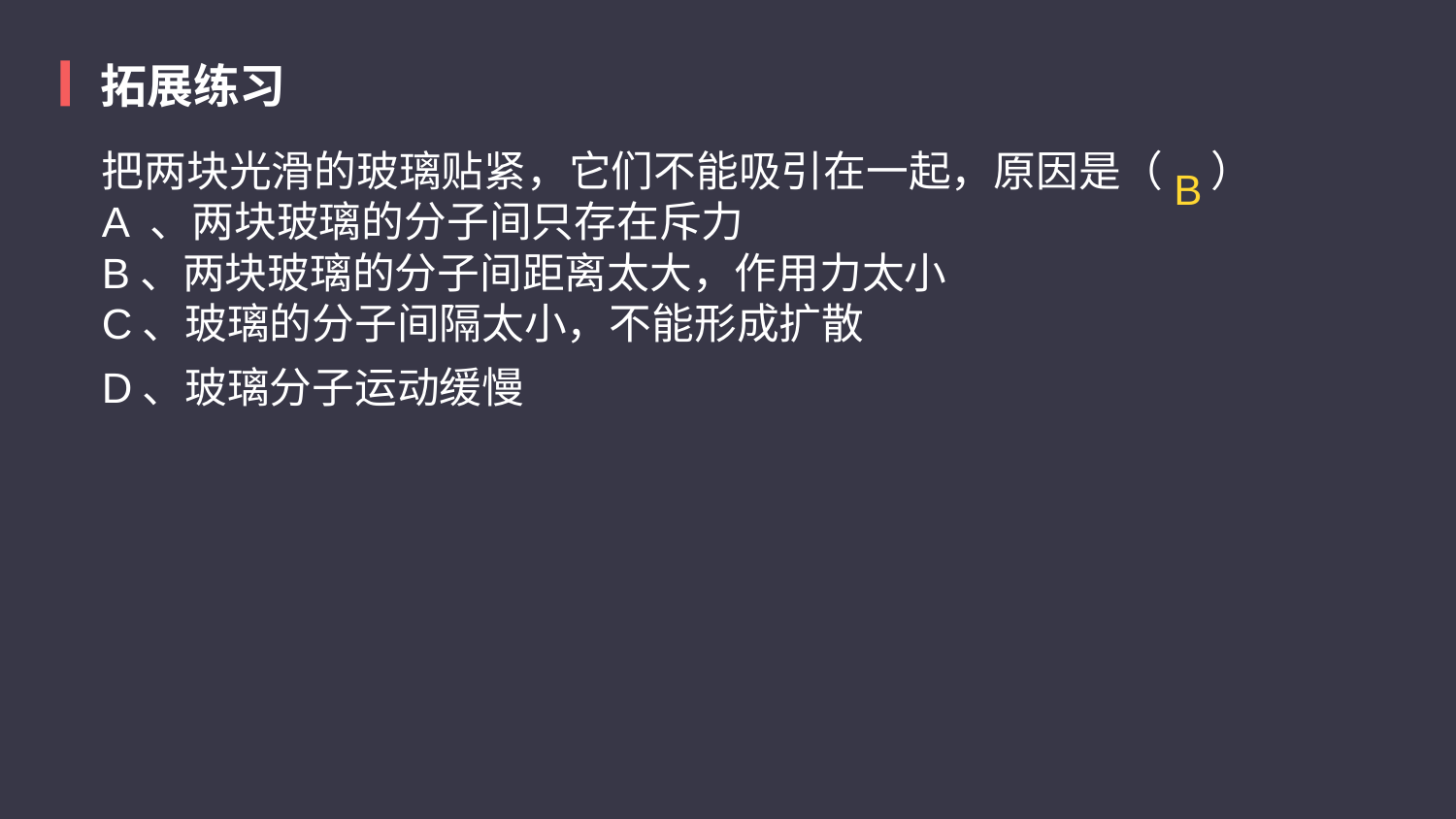

拓展练习

把两块光滑的玻璃贴紧，它们不能吸引在一起，原因是（     ）
A 、两块玻璃的分子间只存在斥力
B、两块玻璃的分子间距离太大，作用力太小
C、玻璃的分子间隔太小，不能形成扩散
D、玻璃分子运动缓慢
B